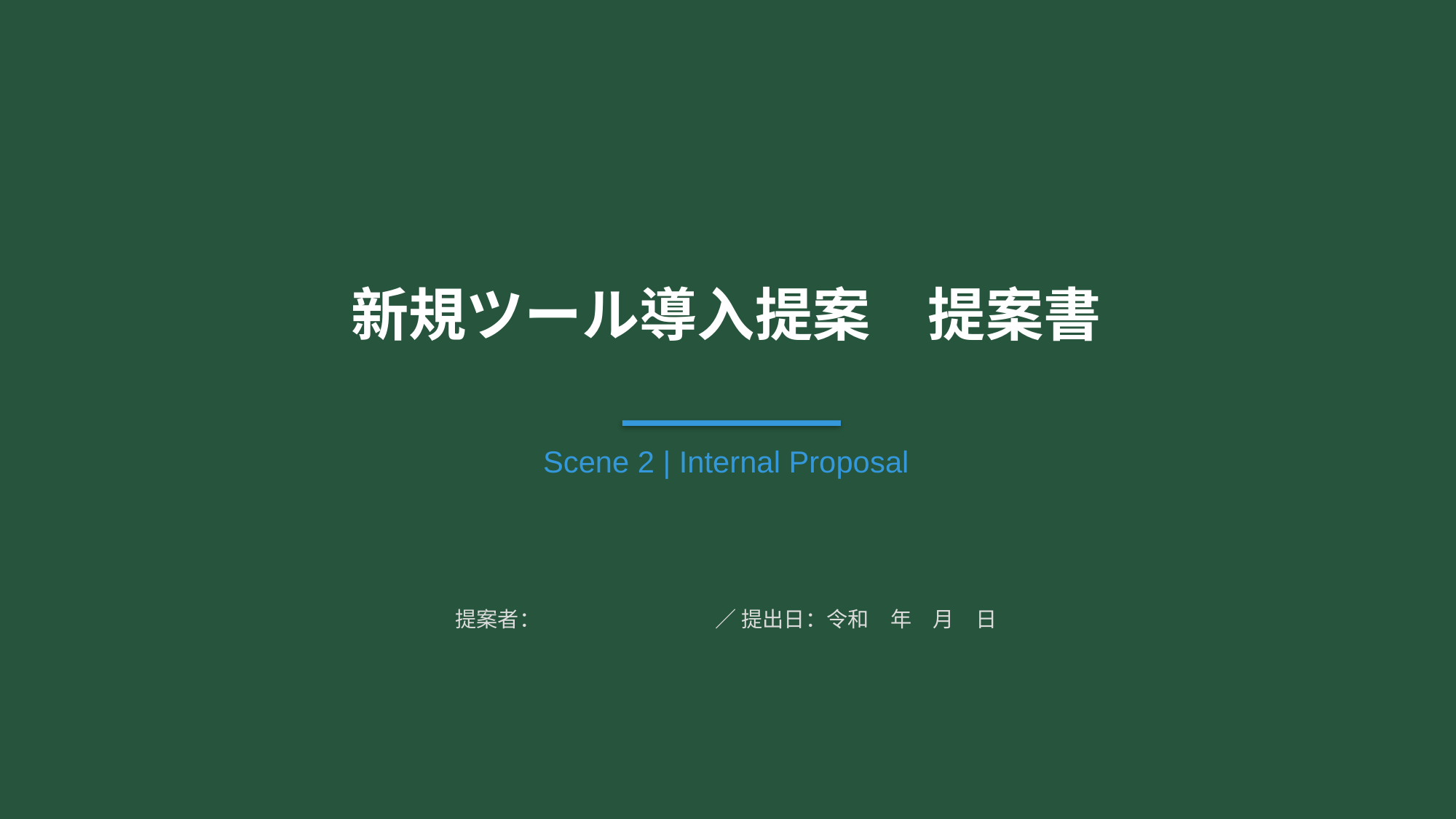

新規ツール導入提案　提案書

Scene 2 | Internal Proposal
提案者：　　　　　　　　 ／ 提出日：令和　年　月　日